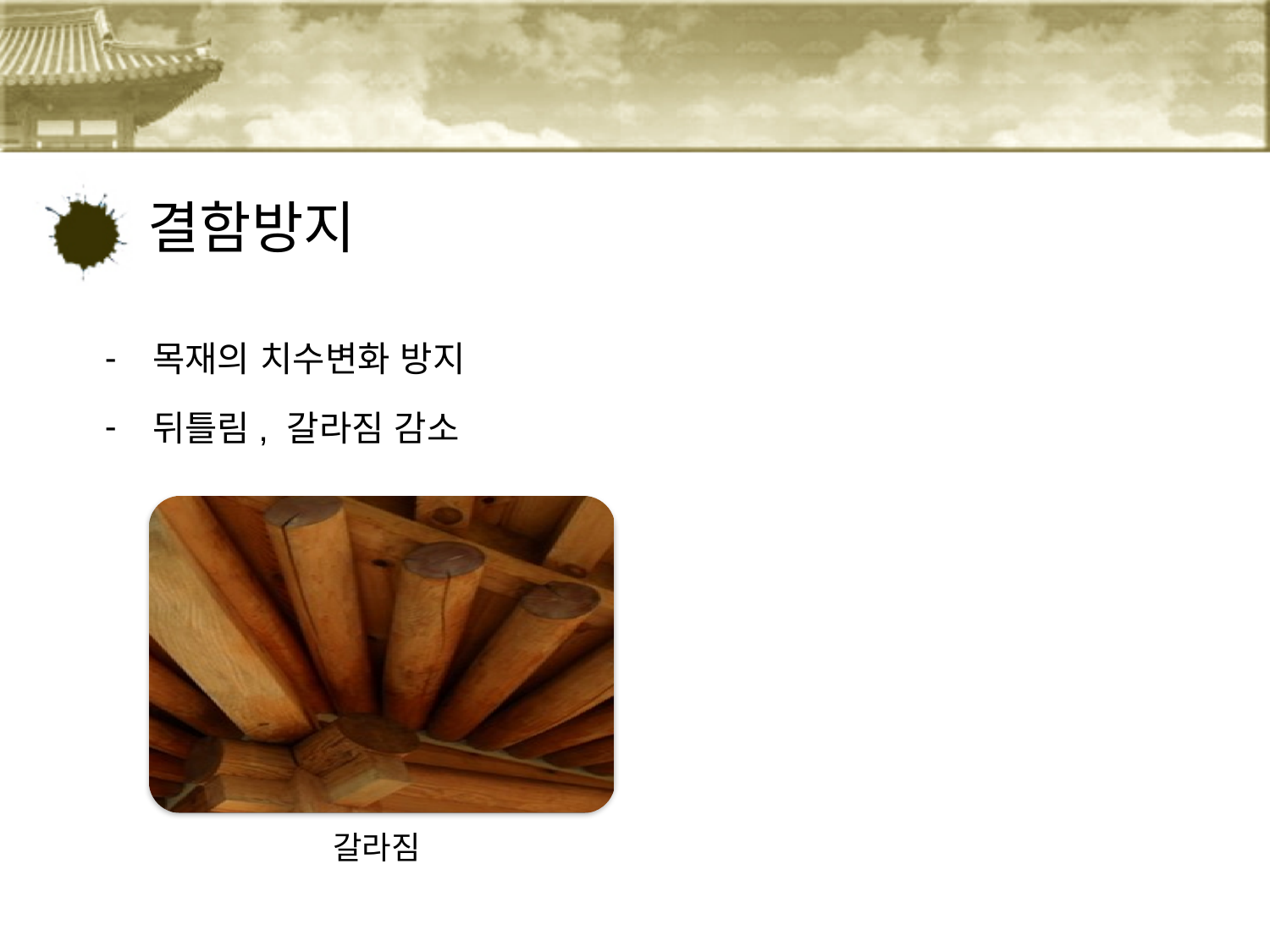

# 결함방지

목재의 치수변화 방지

뒤틀림, 갈라짐 감소

갈라짐